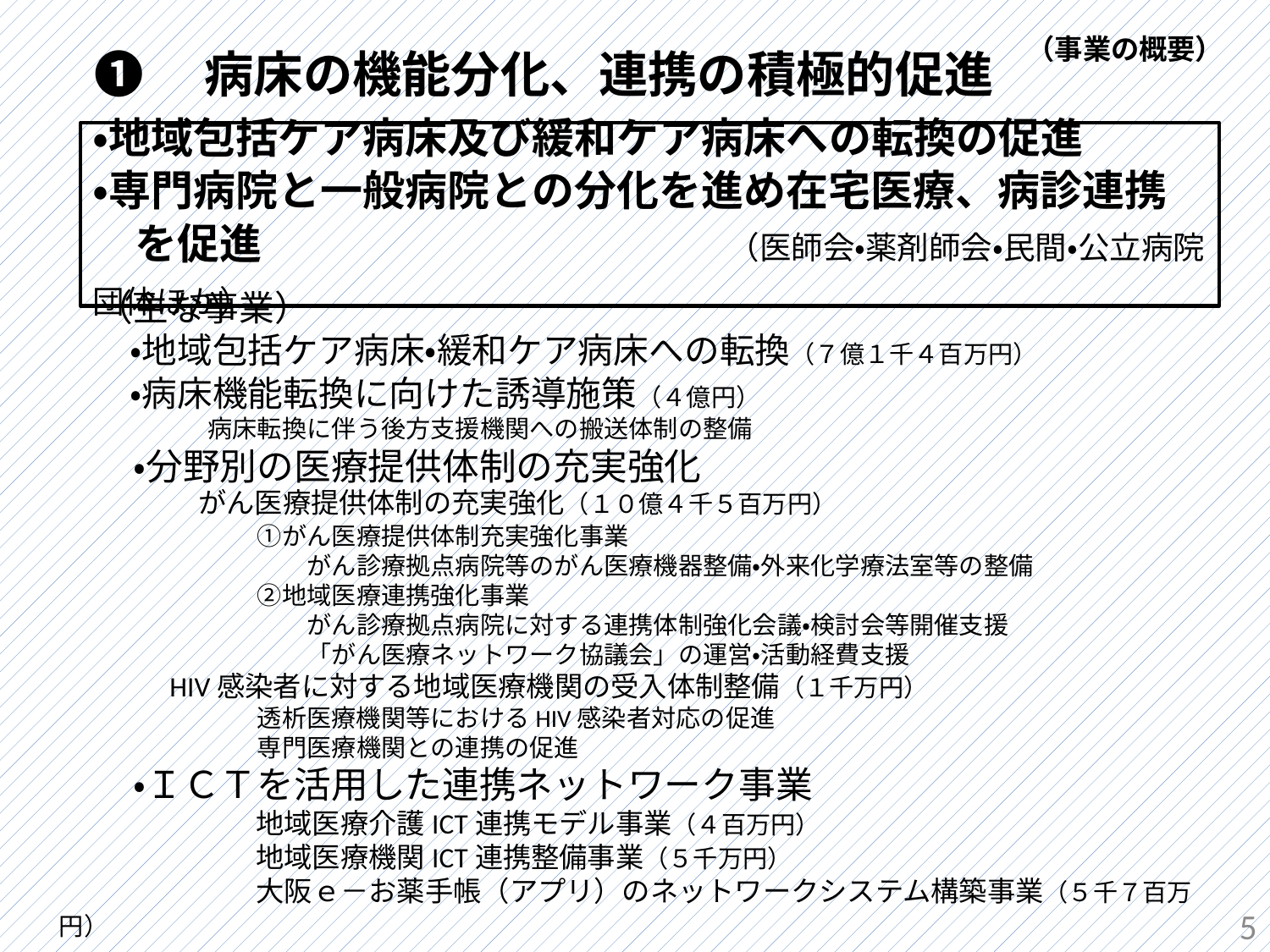

（事業の概要）
➊　病床の機能分化、連携の積極的促進
・地域包括ケア病床及び緩和ケア病床への転換の促進
・専門病院と一般病院との分化を進め在宅医療、病診連携
　を促進　　　　　　　　　　　（医師会・薬剤師会・民間・公立病院団体ほか）
　（主な事業）
　　・地域包括ケア病床・緩和ケア病床への転換（７億１千４百万円）
　　・病床機能転換に向けた誘導施策（４億円）
　　　　　　病床転換に伴う後方支援機関への搬送体制の整備
　　・分野別の医療提供体制の充実強化
　　　　がん医療提供体制の充実強化（１０億４千５百万円）
　　　　　　　　①がん医療提供体制充実強化事業
　　　　　　　　　　がん診療拠点病院等のがん医療機器整備・外来化学療法室等の整備
　　　　　　　　②地域医療連携強化事業
　　　　　　　　　　がん診療拠点病院に対する連携体制強化会議・検討会等開催支援
　　　　　　　　　　「がん医療ネットワーク協議会」の運営・活動経費支援
　HIV感染者に対する地域医療機関の受入体制整備（１千万円）
　　　　　　　　透析医療機関等におけるHIV感染者対応の促進
　　　　　　　　専門医療機関との連携の促進
　　　・ＩＣＴを活用した連携ネットワーク事業
　　　　　　　地域医療介護ICT連携モデル事業（４百万円）
　　　　　　　地域医療機関ICT連携整備事業（５千万円）
　　　　　　　大阪ｅ－お薬手帳（アプリ）のネットワークシステム構築事業（５千７百万円）
5